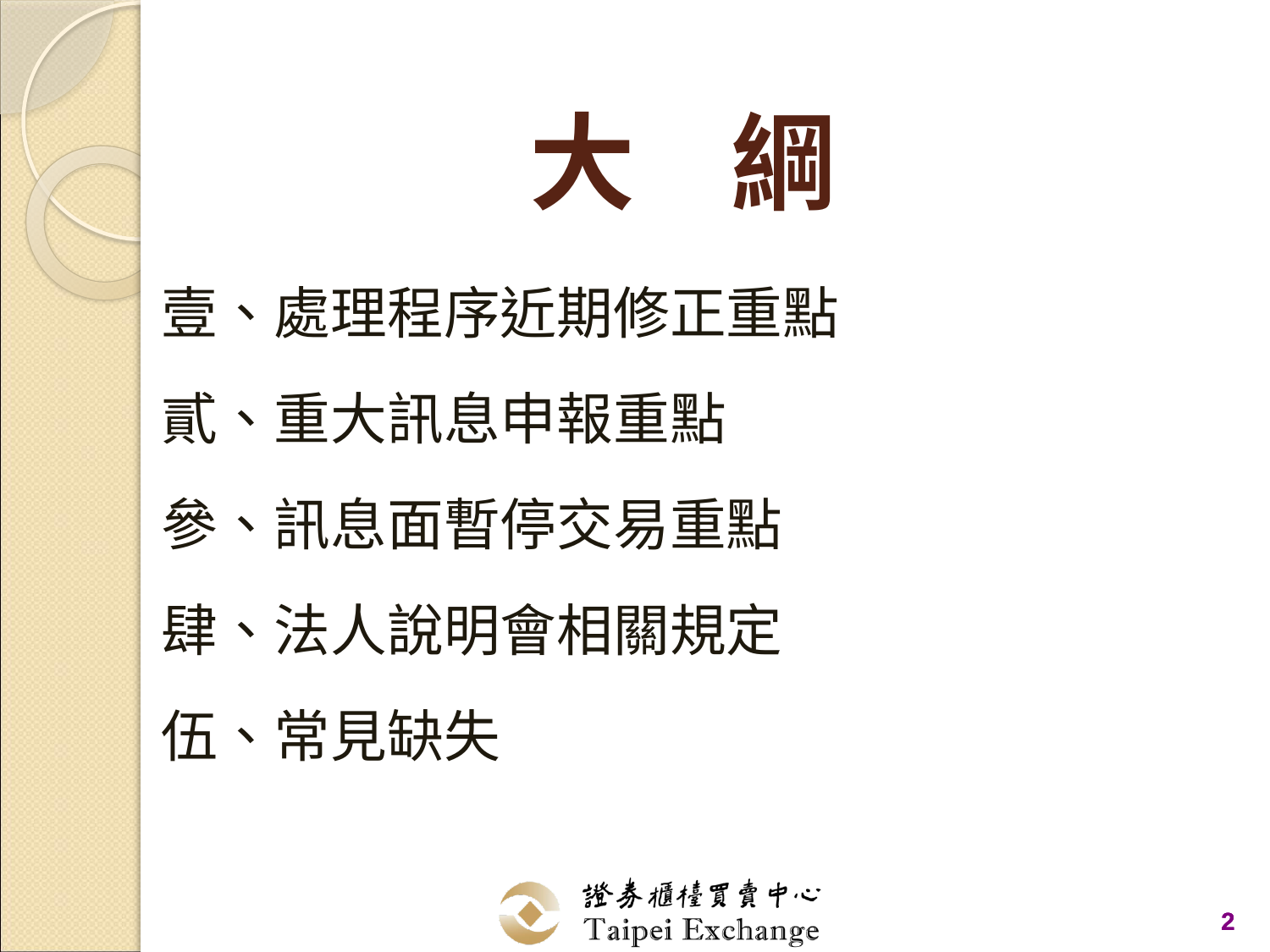

# 大    綱
壹、處理程序近期修正重點

貳、重大訊息申報重點

參、訊息面暫停交易重點

肆、法人說明會相關規定

伍、常見缺失

2
2
2